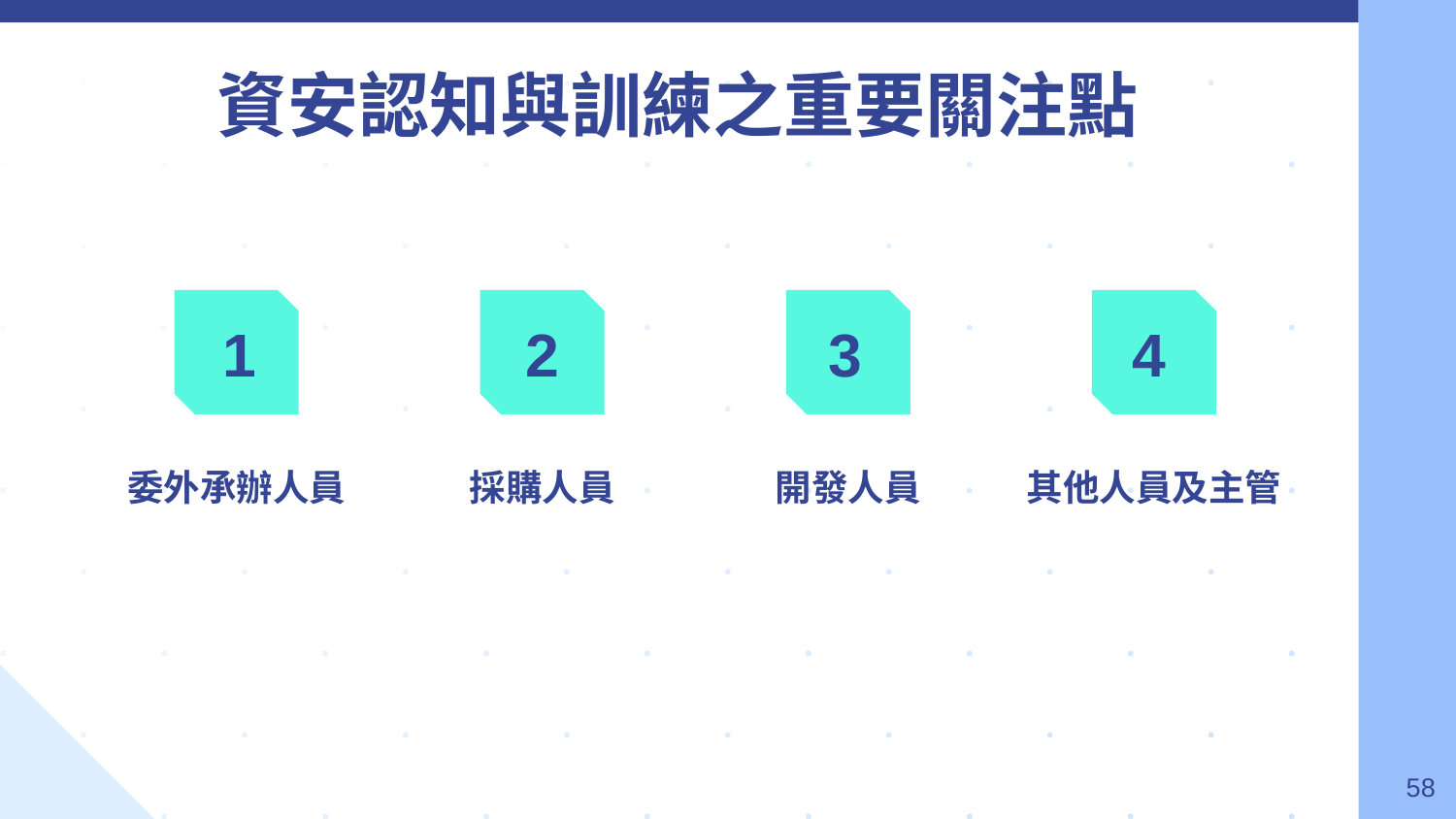

資安認知與訓練之重要關注點

1
2
3
4
委外承辦人員
採購人員
開發人員
其他人員及主管
(五)資通系統或服務委外辦理之管理措施
限制使用危害國家資通安全產品
(八)資通系統發展及維護安全
內容被置換
資安通識教育訓練
58